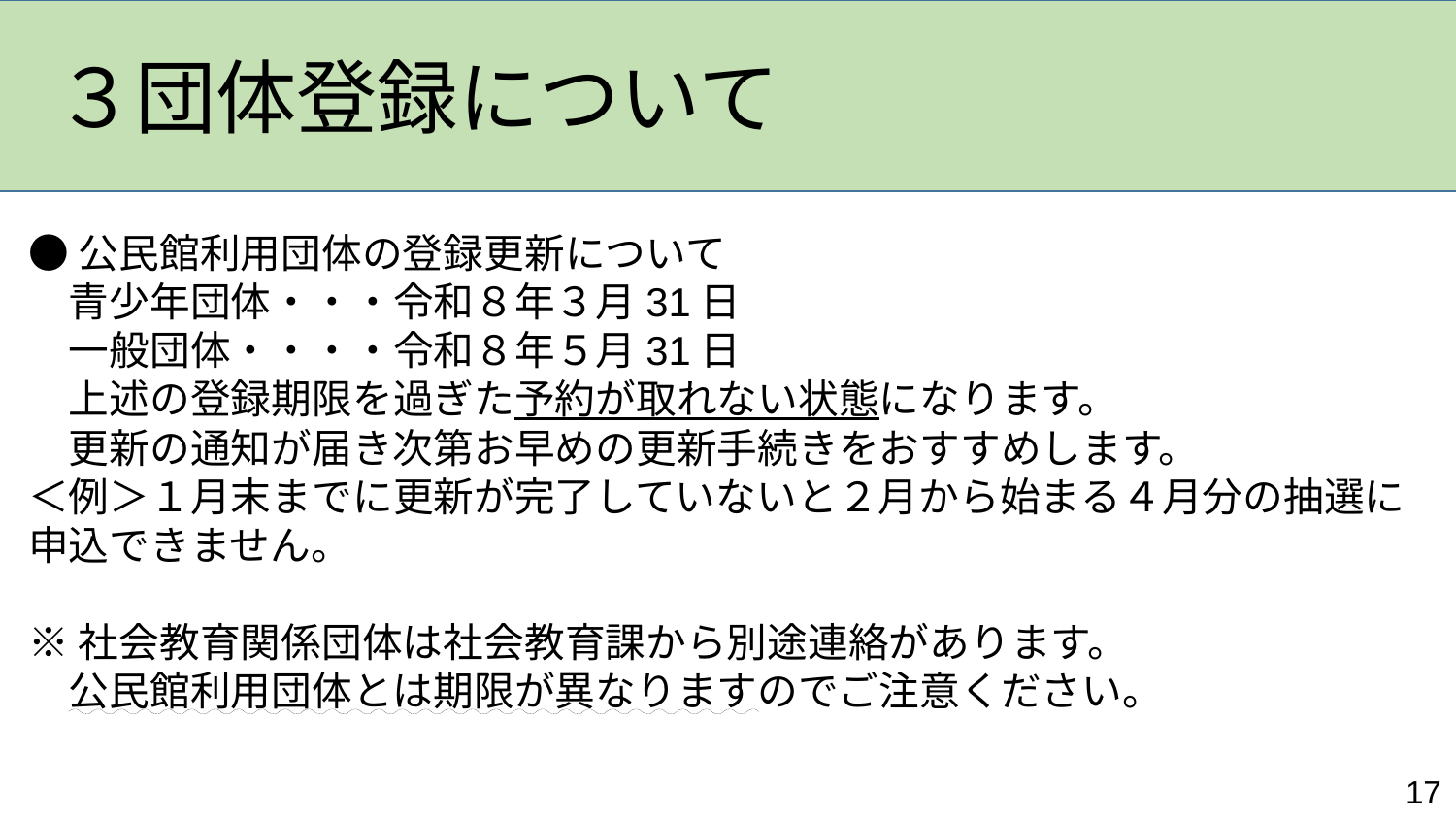

３団体登録について
●公民館利用団体の登録更新について
　青少年団体・・・令和８年３月31日
　一般団体・・・・令和８年５月31日
　上述の登録期限を過ぎた予約が取れない状態になります。
　更新の通知が届き次第お早めの更新手続きをおすすめします。
＜例＞１月末までに更新が完了していないと２月から始まる４月分の抽選に申込できません。

※社会教育関係団体は社会教育課から別途連絡があります。
　公民館利用団体とは期限が異なりますのでご注意ください。
17